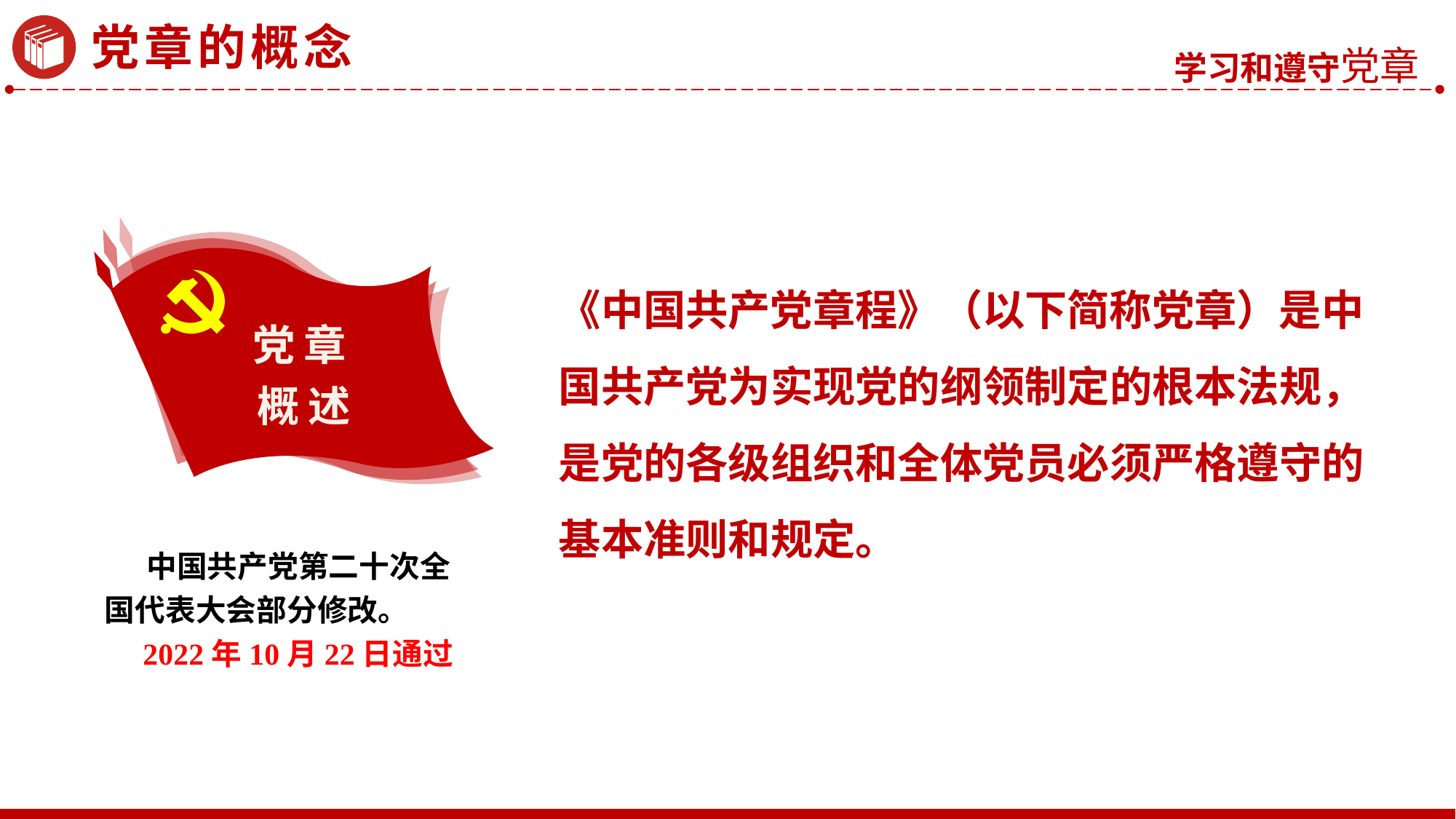

党章的概念

《中国共产党章程》（以下简称党章）是中国共产党为实现党的纲领制定的根本法规，是党的各级组织和全体党员必须严格遵守的基本准则和规定。

党章概述
     中国共产党第二十次全国代表大会部分修改。
     2022年10月22日通过
工图网 www.900ppt.com